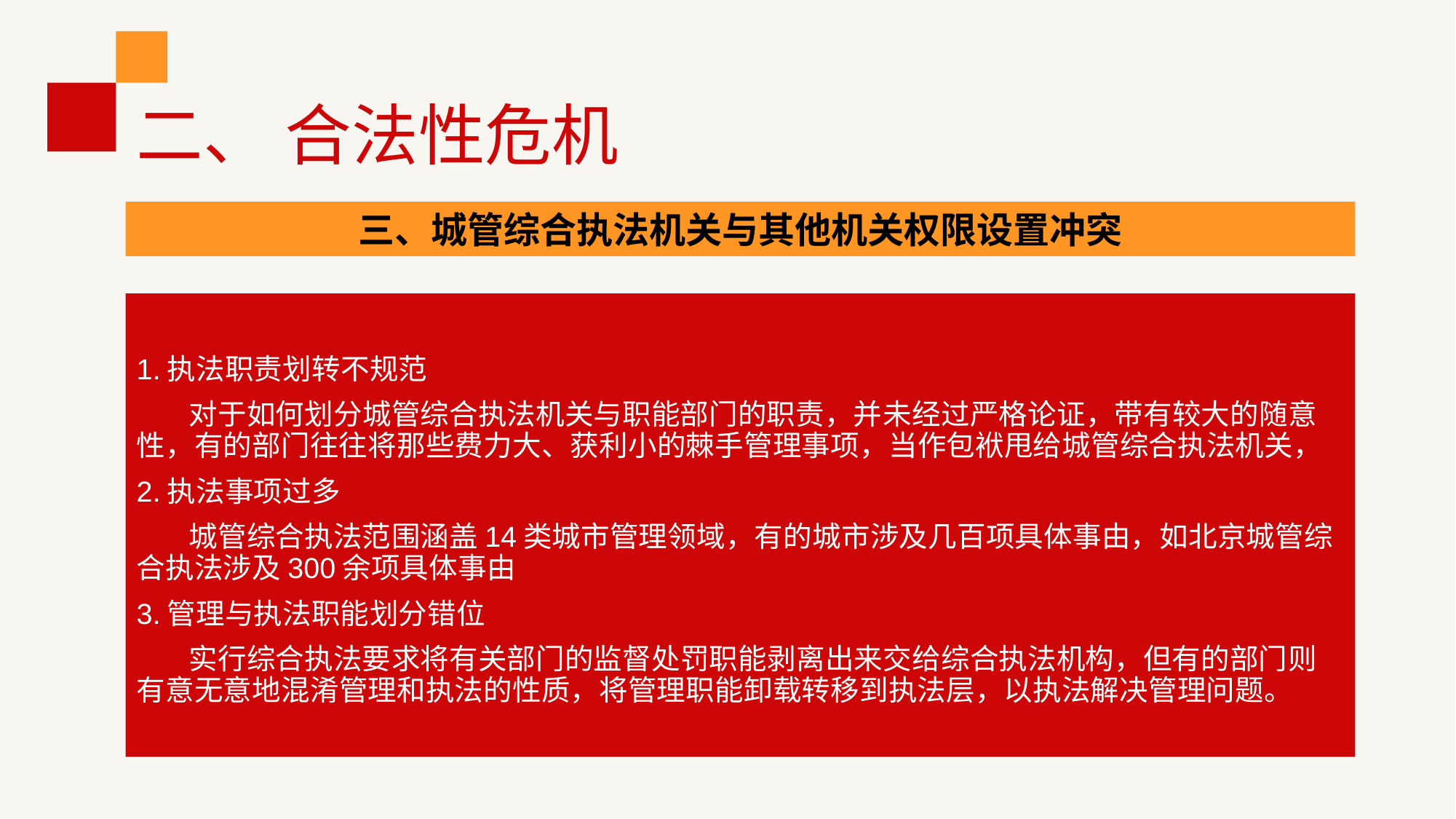

二、 合法性危机
三、城管综合执法机关与其他机关权限设置冲突

1.执法职责划转不规范
       对于如何划分城管综合执法机关与职能部门的职责，并未经过严格论证，带有较大的随意性，有的部门往往将那些费力大、获利小的棘手管理事项，当作包袱甩给城管综合执法机关，
2.执法事项过多
       城管综合执法范围涵盖14类城市管理领域，有的城市涉及几百项具体事由，如北京城管综合执法涉及300余项具体事由
3.管理与执法职能划分错位
       实行综合执法要求将有关部门的监督处罚职能剥离出来交给综合执法机构，但有的部门则有意无意地混淆管理和执法的性质，将管理职能卸载转移到执法层，以执法解决管理问题。